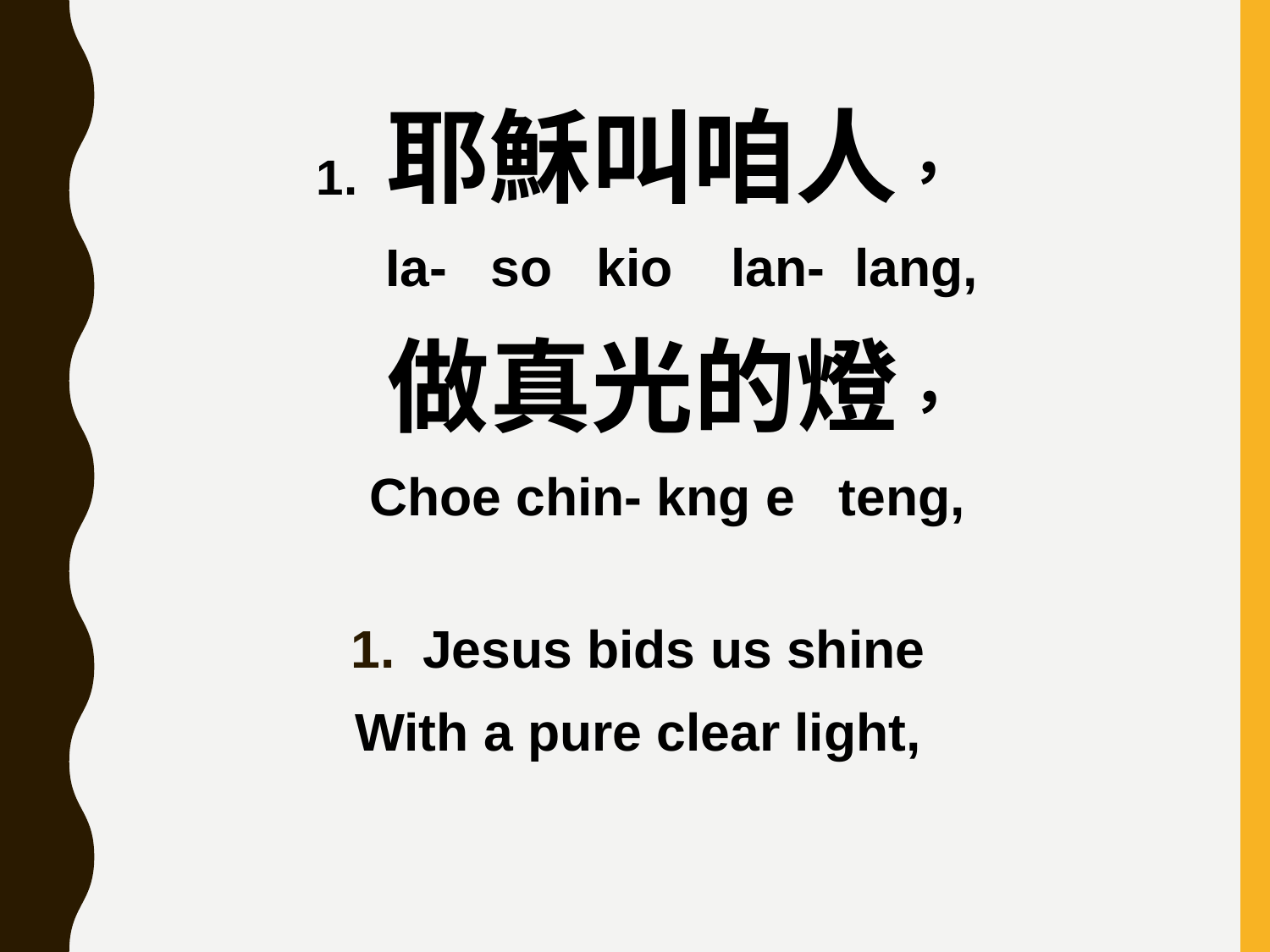

1. 耶穌叫咱人，
      Ia-   so   kio    lan-  lang,
  做真光的燈，
    Choe chin- kng e   teng,

Jesus bids us shine
With a pure clear light,